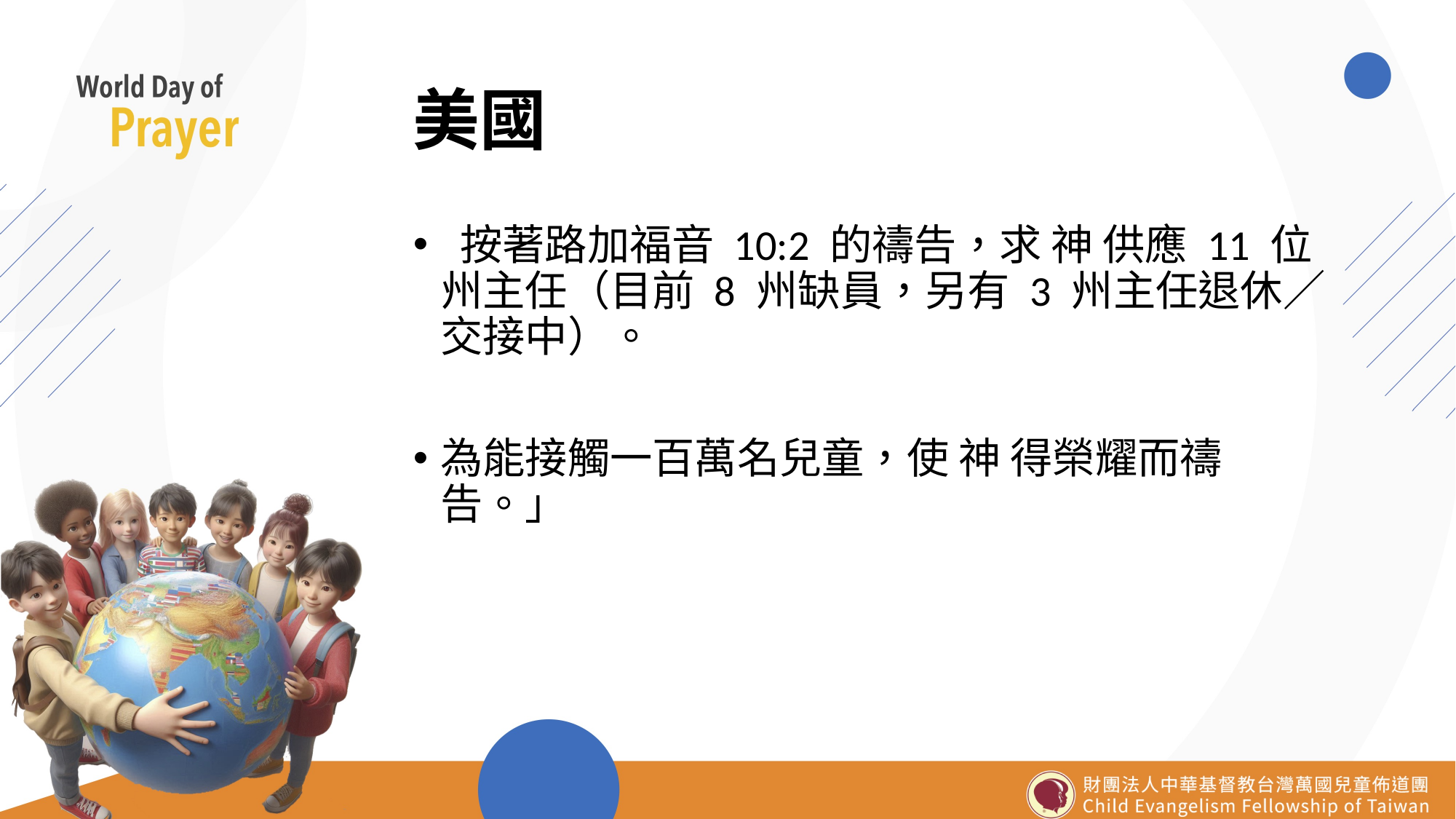

# 美國
 按著路加福音 10:2 的禱告，求 神 供應 11 位州主任（目前 8 州缺員，另有 3 州主任退休／交接中）。

為能接觸一百萬名兒童，使 神 得榮耀而禱告。」